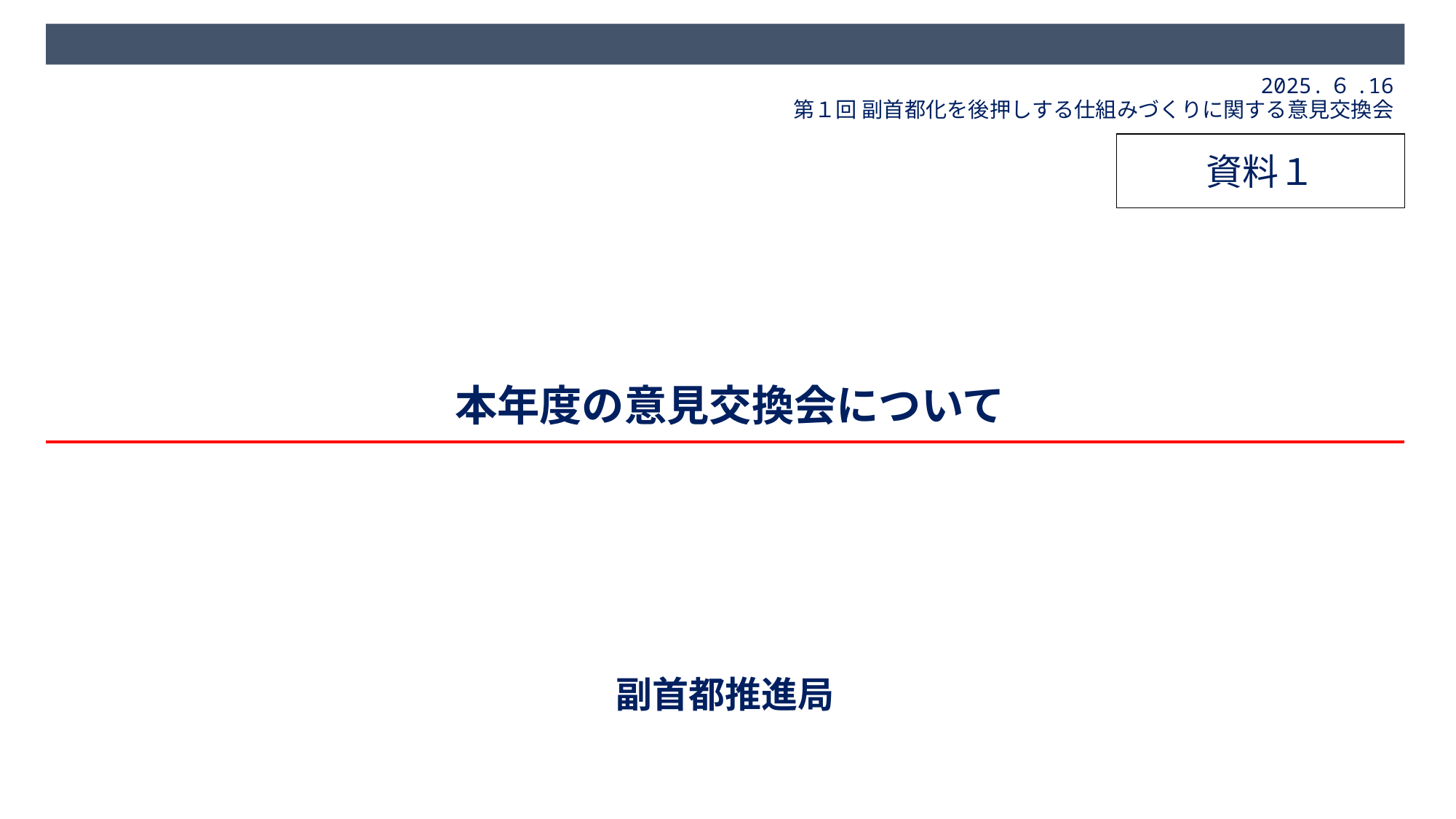

2025.６.16
第１回 副首都化を後押しする仕組みづくりに関する意見交換会
資料１
# 本年度の意見交換会について
副首都推進局